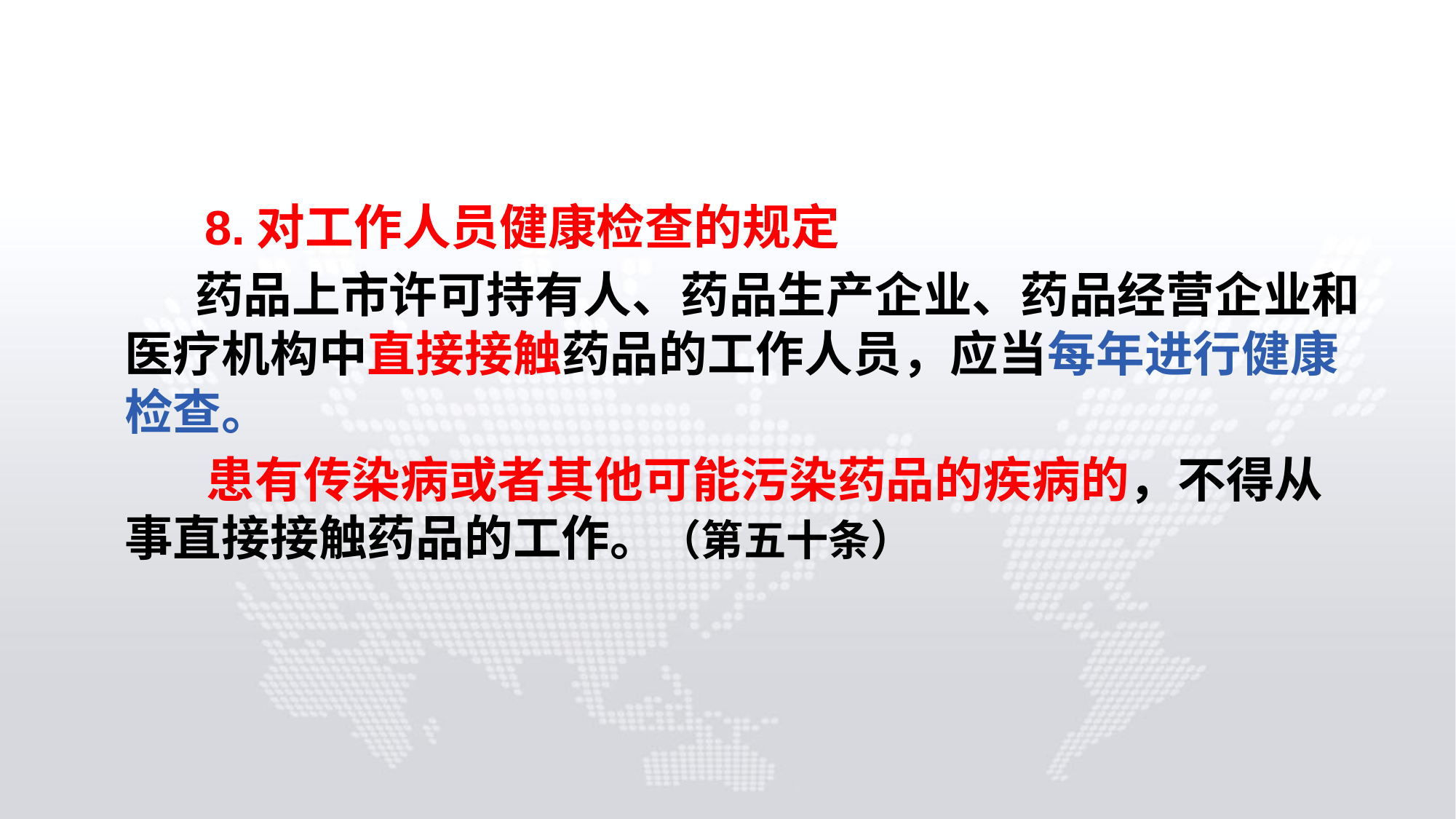

8.对工作人员健康检查的规定
         药品上市许可持有人、药品生产企业、药品经营企业和医疗机构中直接接触药品的工作人员，应当每年进行健康检查。
          患有传染病或者其他可能污染药品的疾病的，不得从事直接接触药品的工作。（第五十条）